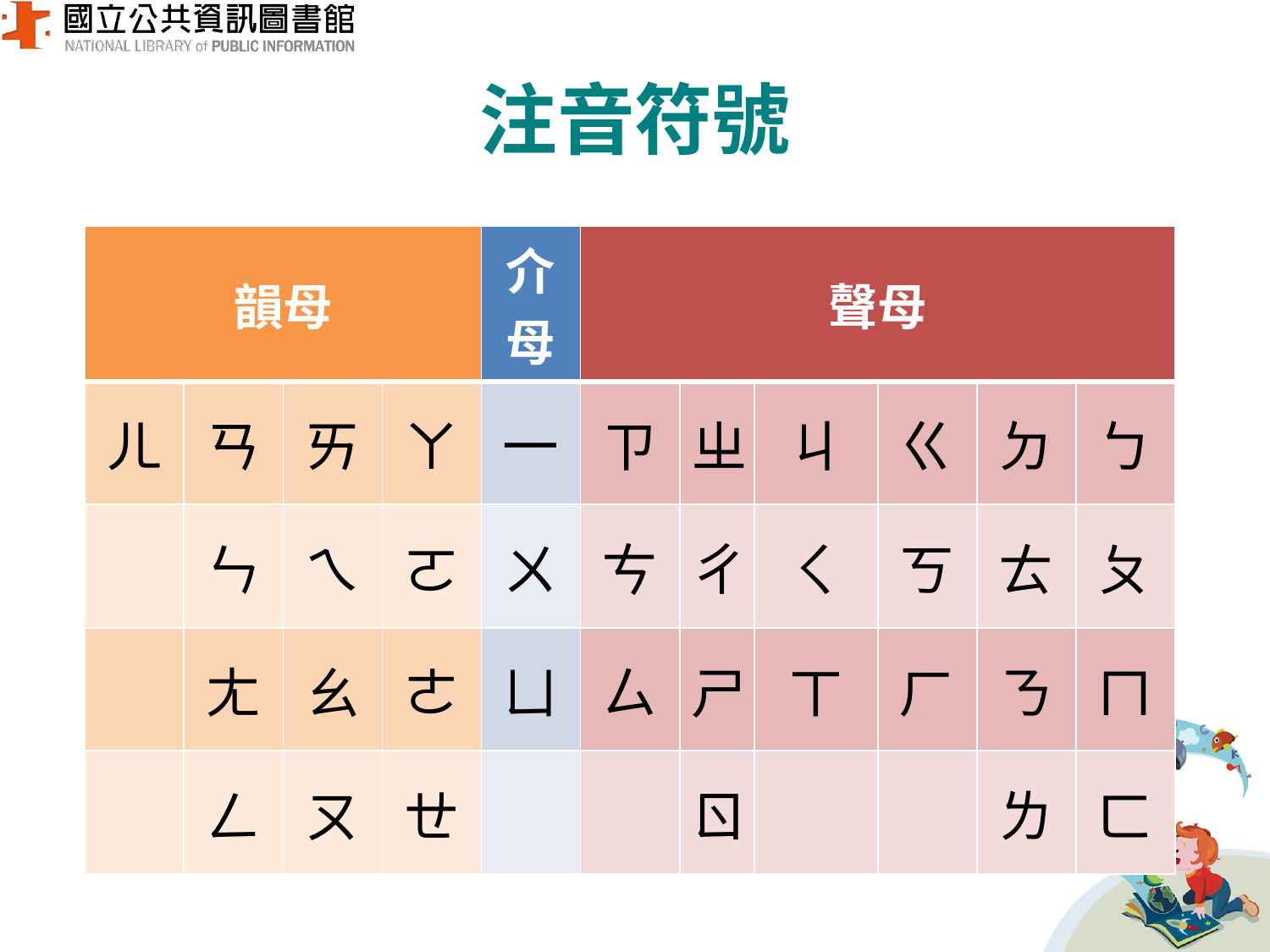

# 注音符號
| 韻母 |  |  |  | 介母 | 聲母 |  |  |  |  |  |
| --- | --- | --- | --- | --- | --- | --- | --- | --- | --- | --- |
| ㄦ | ㄢ | ㄞ | ㄚ | 一 | ㄗ | ㄓ | ㄐ | ㄍ | ㄉ | ㄅ |
|  | ㄣ | ㄟ | ㄛ | ㄨ | ㄘ | ㄔ | ㄑ | ㄎ | ㄊ | ㄆ |
|  | ㄤ | ㄠ | ㄜ | ㄩ | ㄙ | ㄕ | ㄒ | ㄏ | ㄋ | ㄇ |
|  | ㄥ | ㄡ | ㄝ |  |  | ㄖ |  |  | ㄌ | ㄈ |